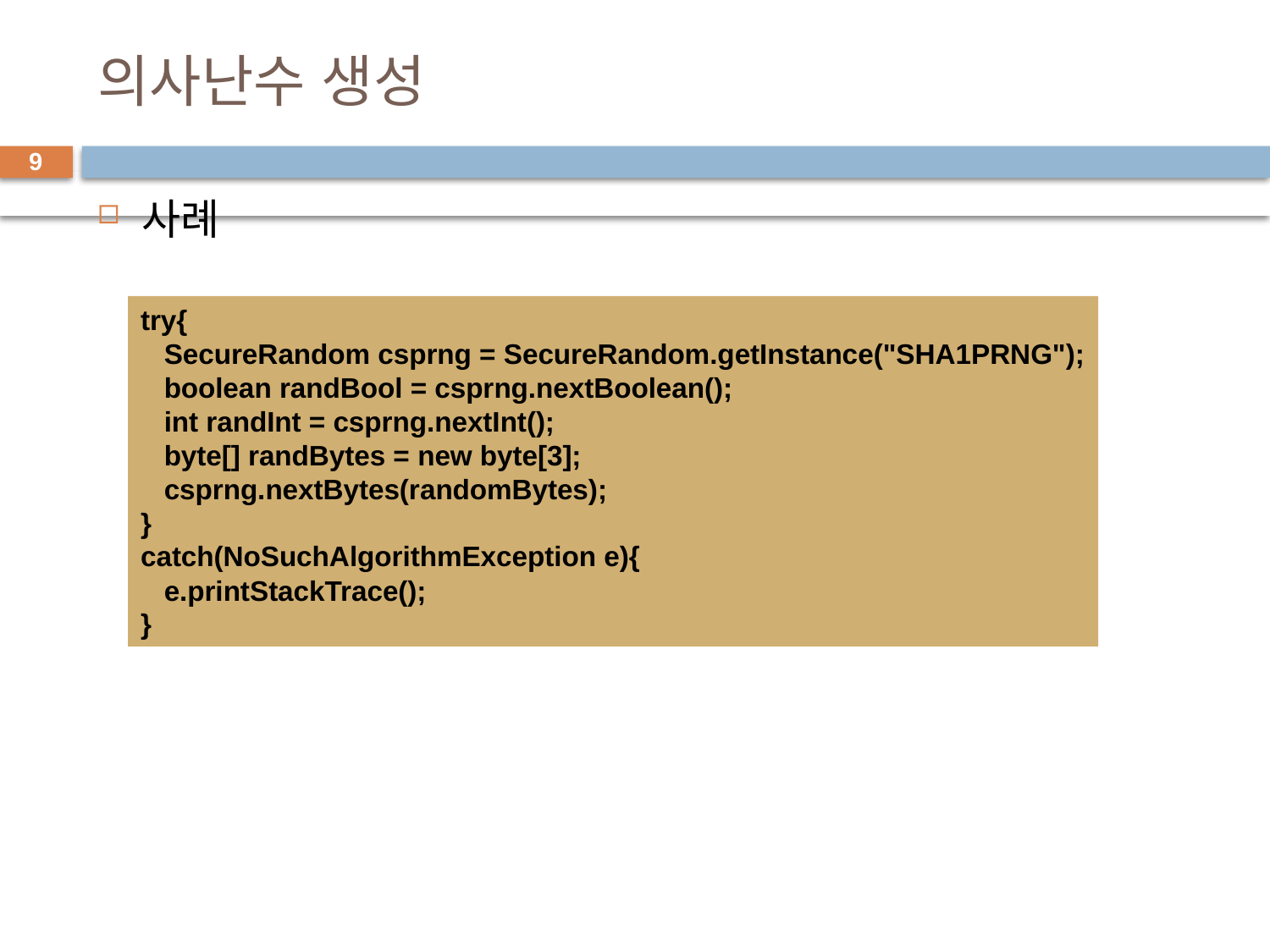

# 의사난수 생성
9
사례
try{
   SecureRandom csprng = SecureRandom.getInstance("SHA1PRNG");
   boolean randBool = csprng.nextBoolean();
   int randInt = csprng.nextInt();
   byte[] randBytes = new byte[3];
   csprng.nextBytes(randomBytes);
}
catch(NoSuchAlgorithmException e){
   e.printStackTrace();
}